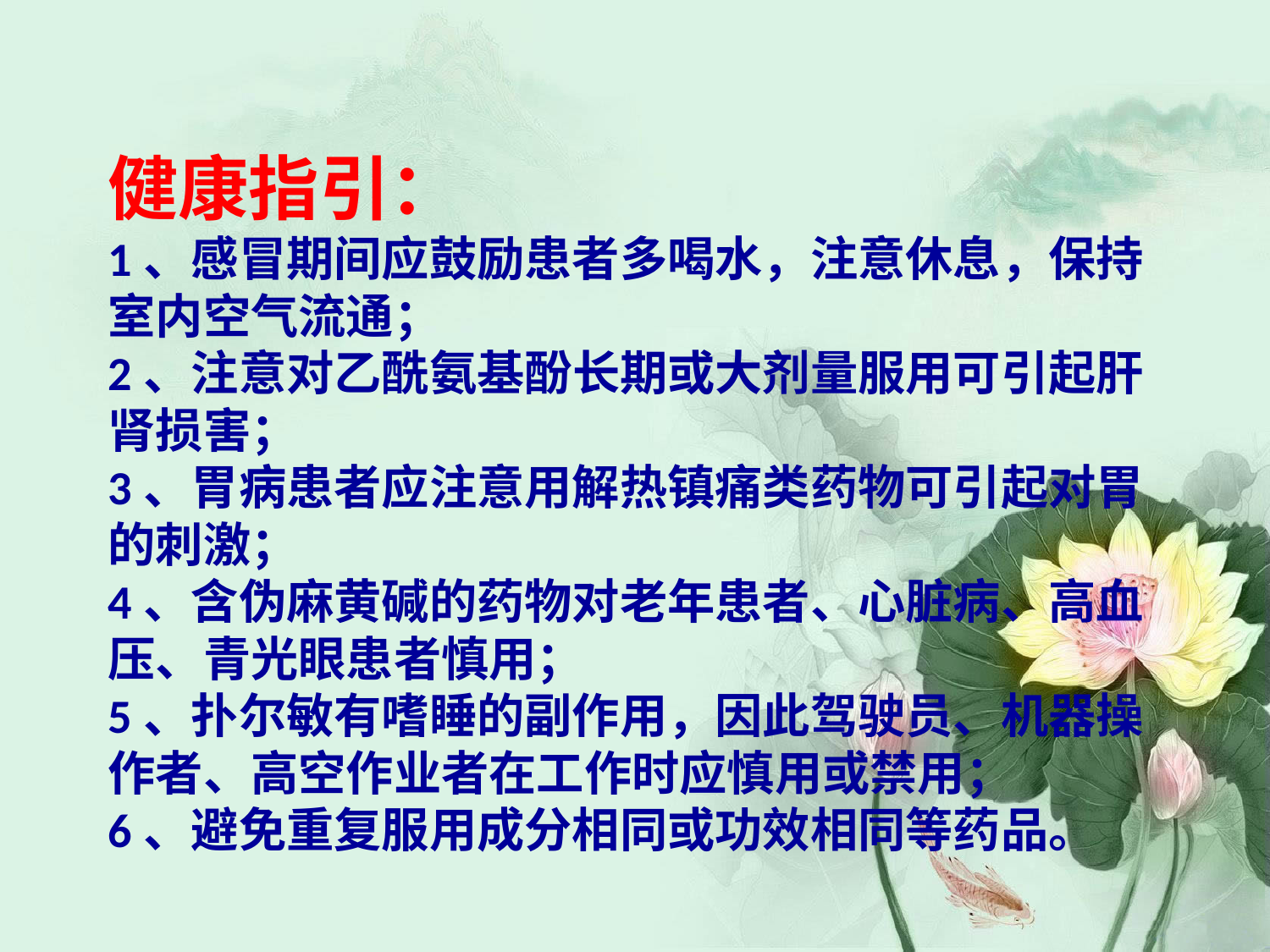

# 健康指引： 1、感冒期间应鼓励患者多喝水，注意休息，保持室内空气流通； 2、注意对乙酰氨基酚长期或大剂量服用可引起肝肾损害； 3、胃病患者应注意用解热镇痛类药物可引起对胃的刺激； 4、含伪麻黄碱的药物对老年患者、心脏病、高血压、青光眼患者慎用； 5、扑尔敏有嗜睡的副作用，因此驾驶员、机器操作者、高空作业者在工作时应慎用或禁用； 6、避免重复服用成分相同或功效相同等药品。